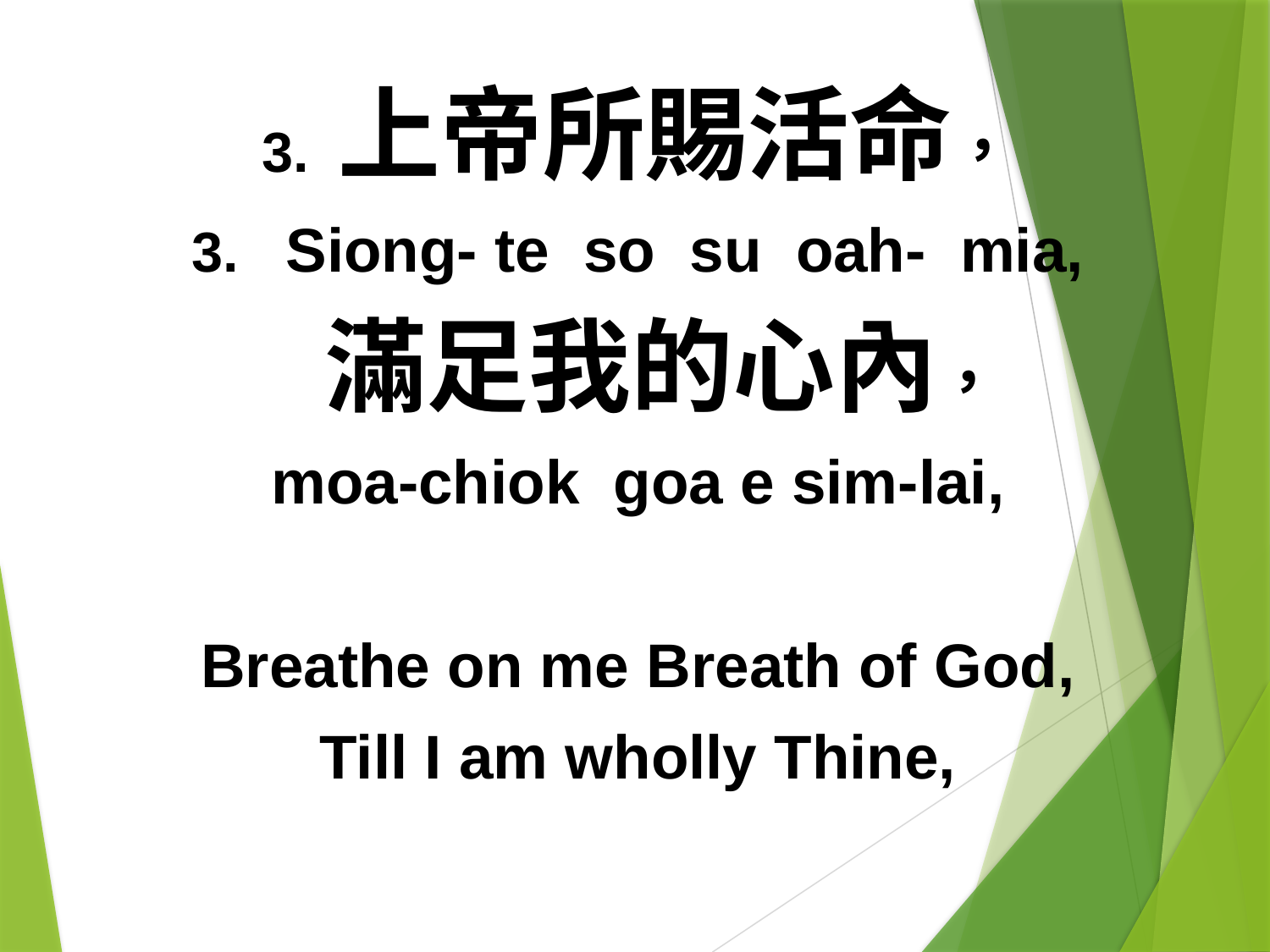

3. 上帝所賜活命，
3.   Siong- te  so  su  oah-  mia,
 滿足我的心內，
moa-chiok  goa e sim-lai,

Breathe on me Breath of God,
Till I am wholly Thine,